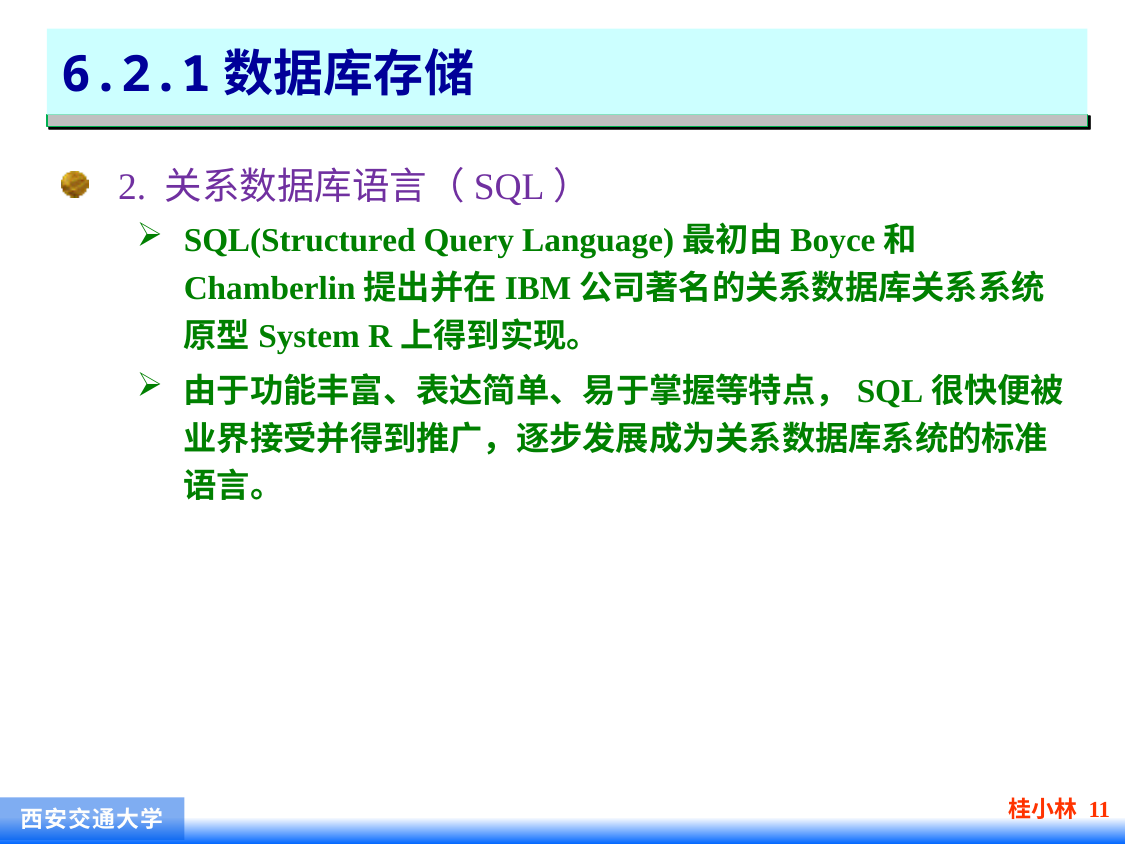

# 6.2.1数据库存储
2. 关系数据库语言（SQL）
SQL(Structured Query Language)最初由Boyce和Chamberlin提出并在IBM公司著名的关系数据库关系系统原型System R上得到实现。
由于功能丰富、表达简单、易于掌握等特点，SQL很快便被业界接受并得到推广，逐步发展成为关系数据库系统的标准语言。

桂小林 11